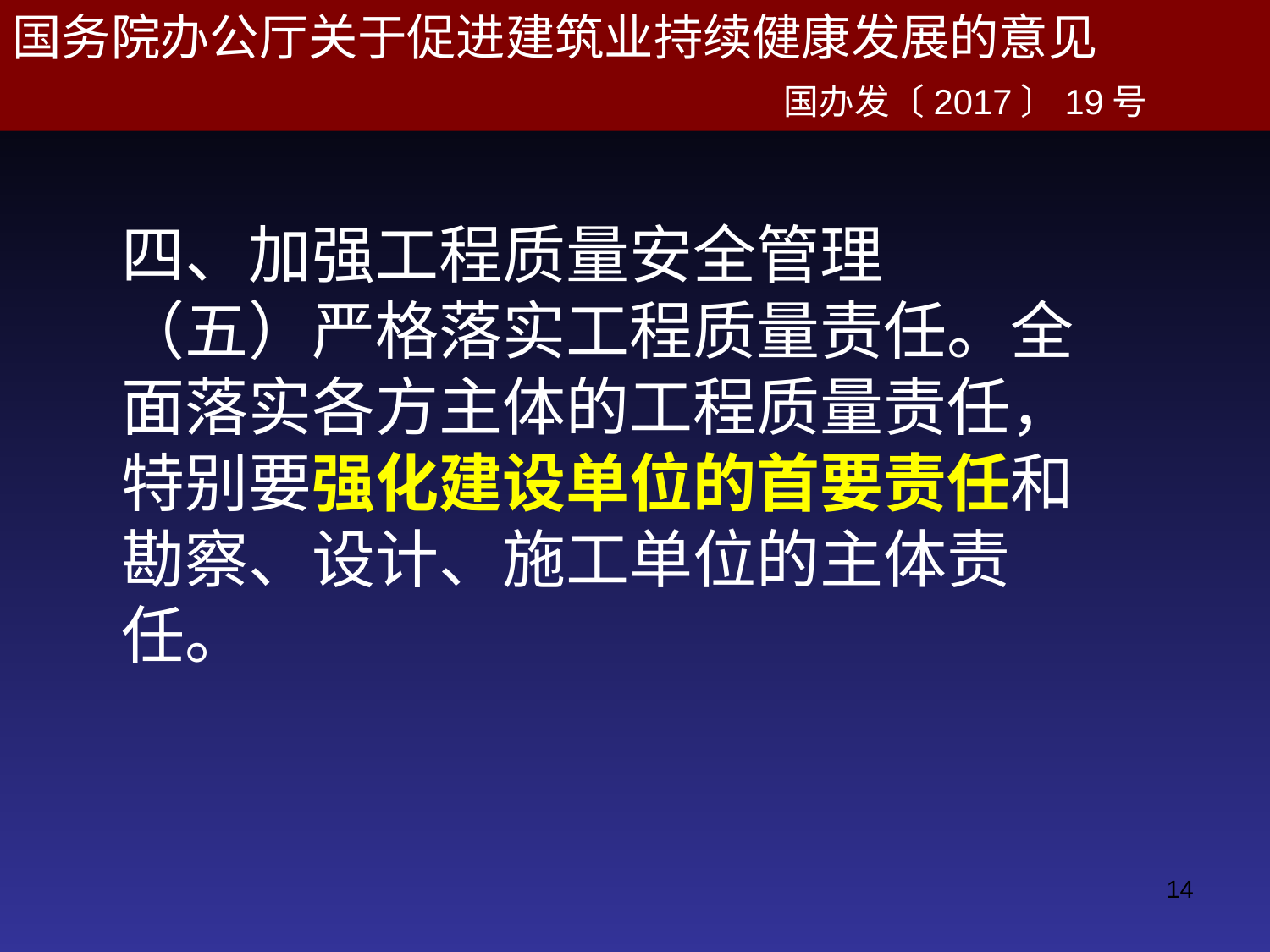

国务院办公厅关于促进建筑业持续健康发展的意见
                                                                     国办发〔2017〕19号
四、加强工程质量安全管理
（五）严格落实工程质量责任。全面落实各方主体的工程质量责任，特别要强化建设单位的首要责任和勘察、设计、施工单位的主体责任。
14